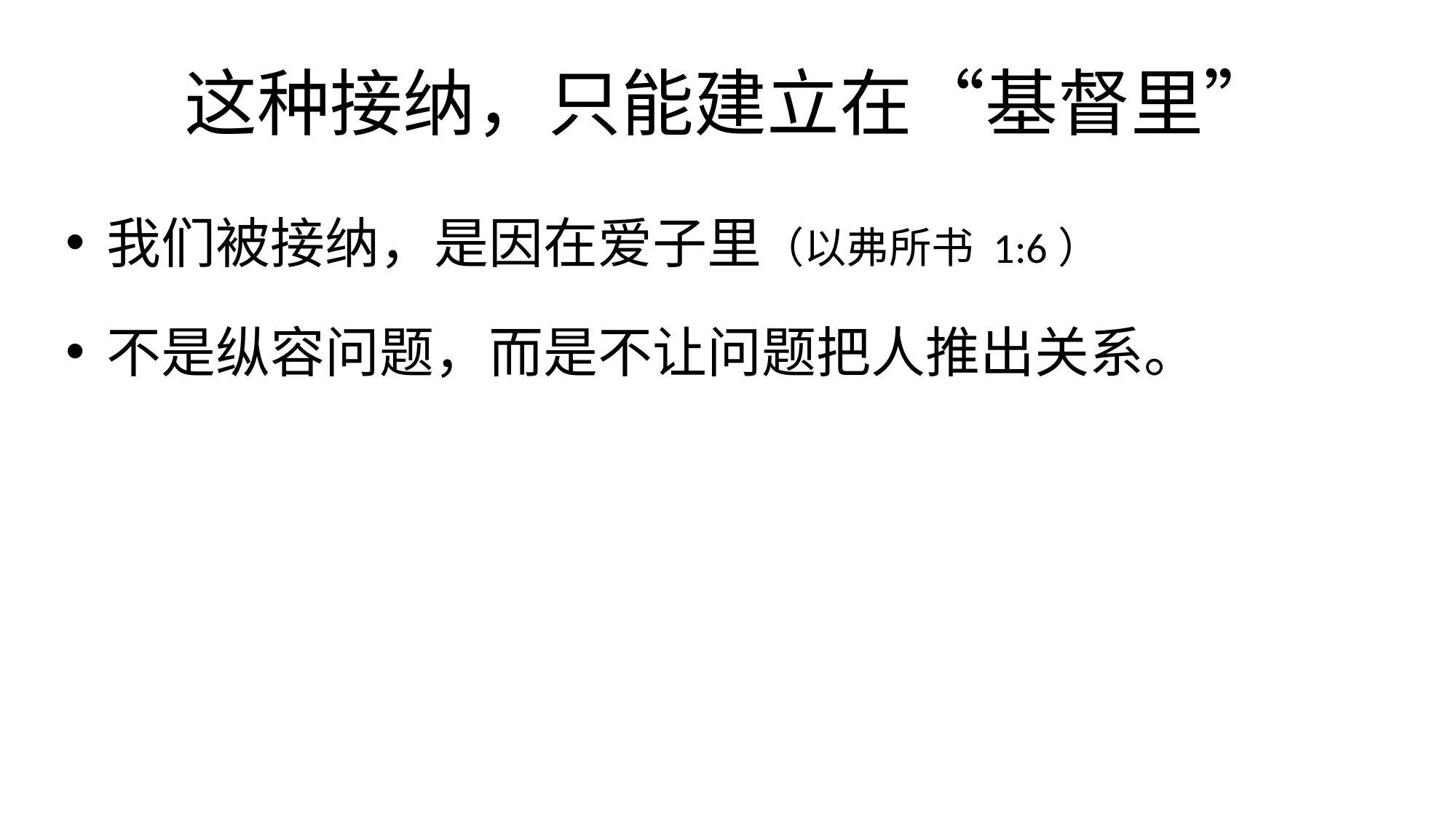

# 这种接纳，只能建立在“基督里”
我们被接纳，是因在爱子里（以弗所书 1:6）
不是纵容问题，而是不让问题把人推出关系。

11